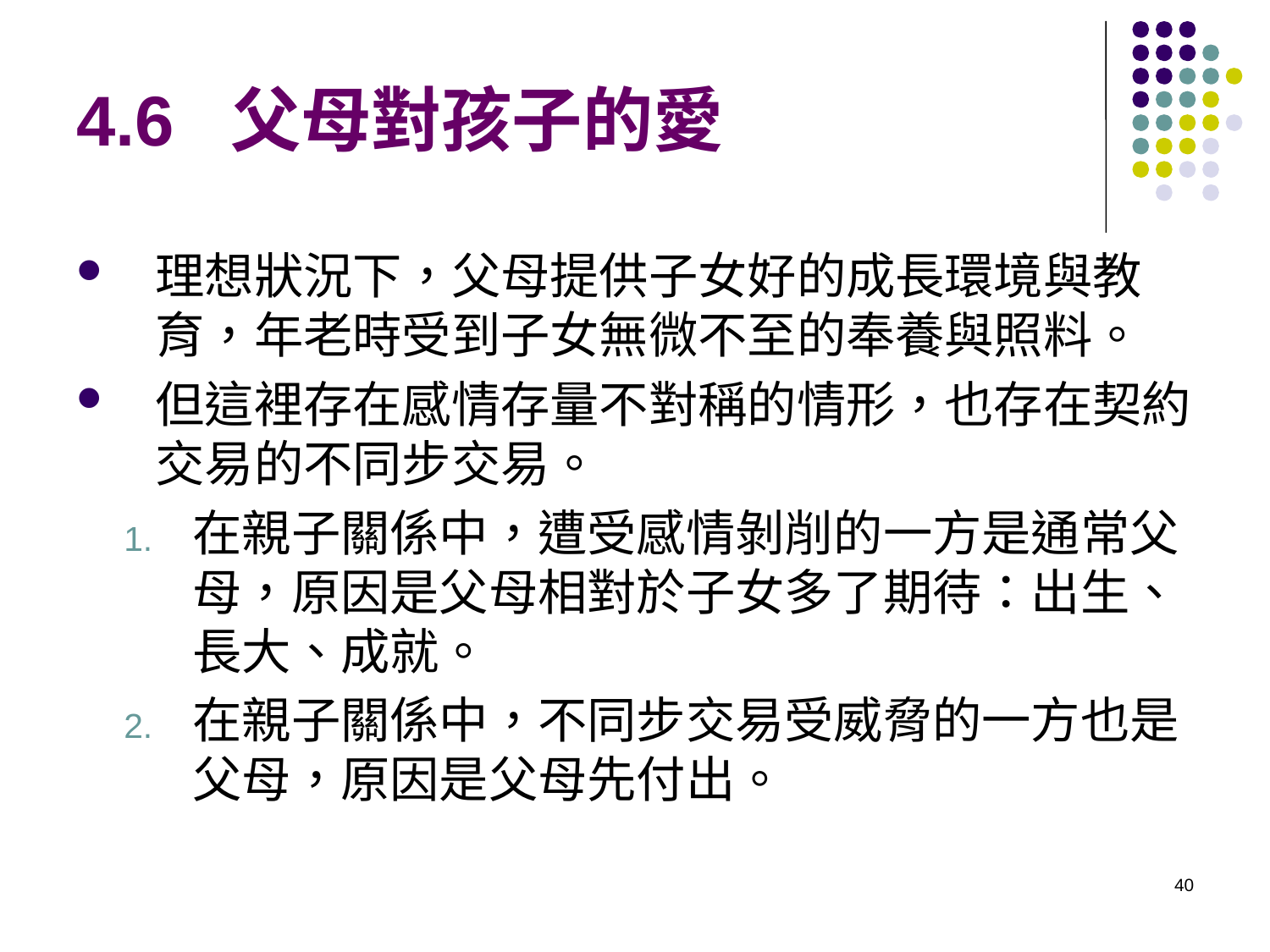

# 4.6  父母對孩子的愛
理想狀況下，父母提供子女好的成長環境與教育，年老時受到子女無微不至的奉養與照料。
但這裡存在感情存量不對稱的情形，也存在契約交易的不同步交易。
在親子關係中，遭受感情剝削的一方是通常父母，原因是父母相對於子女多了期待：出生、長大、成就。
在親子關係中，不同步交易受威脅的一方也是父母，原因是父母先付出。
40